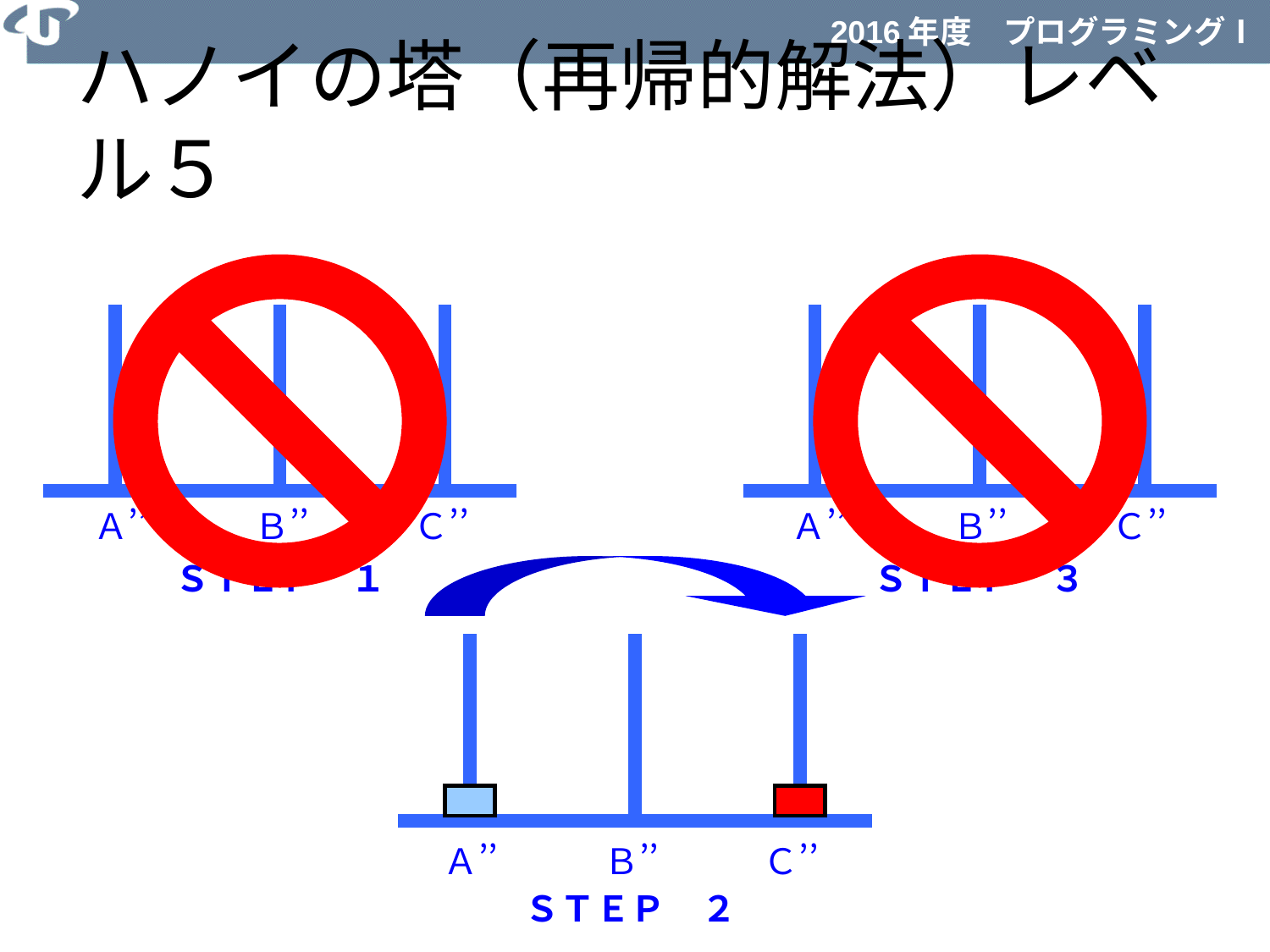

# ハノイの塔（再帰的解法）レベル５

Ａ’’
Ｂ’’
Ｃ’’
Ａ’’
Ｂ’’
Ｃ’’
ＳＴＥＰ　１
ＳＴＥＰ　３

Ａ’’
Ｂ’’
Ｃ’’
ＳＴＥＰ　２